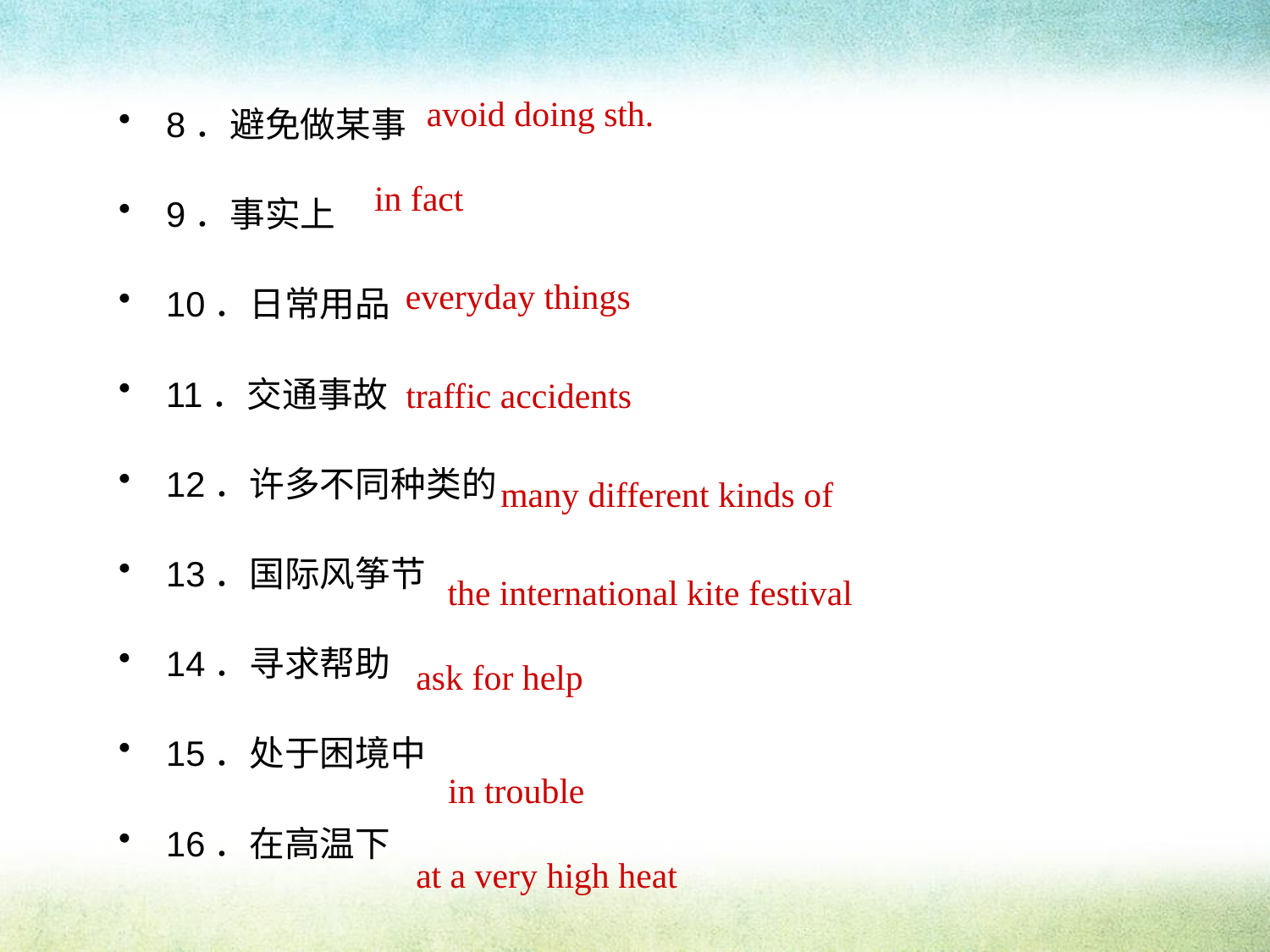

avoid doing sth.
8．避免做某事

9．事实上

10．日常用品

11．交通事故

12．许多不同种类的

13．国际风筝节

14．寻求帮助

15．处于困境中

16．在高温下
in fact
everyday things
traffic accidents
many different kinds of
the international kite festival
ask for help
in trouble
at a very high heat